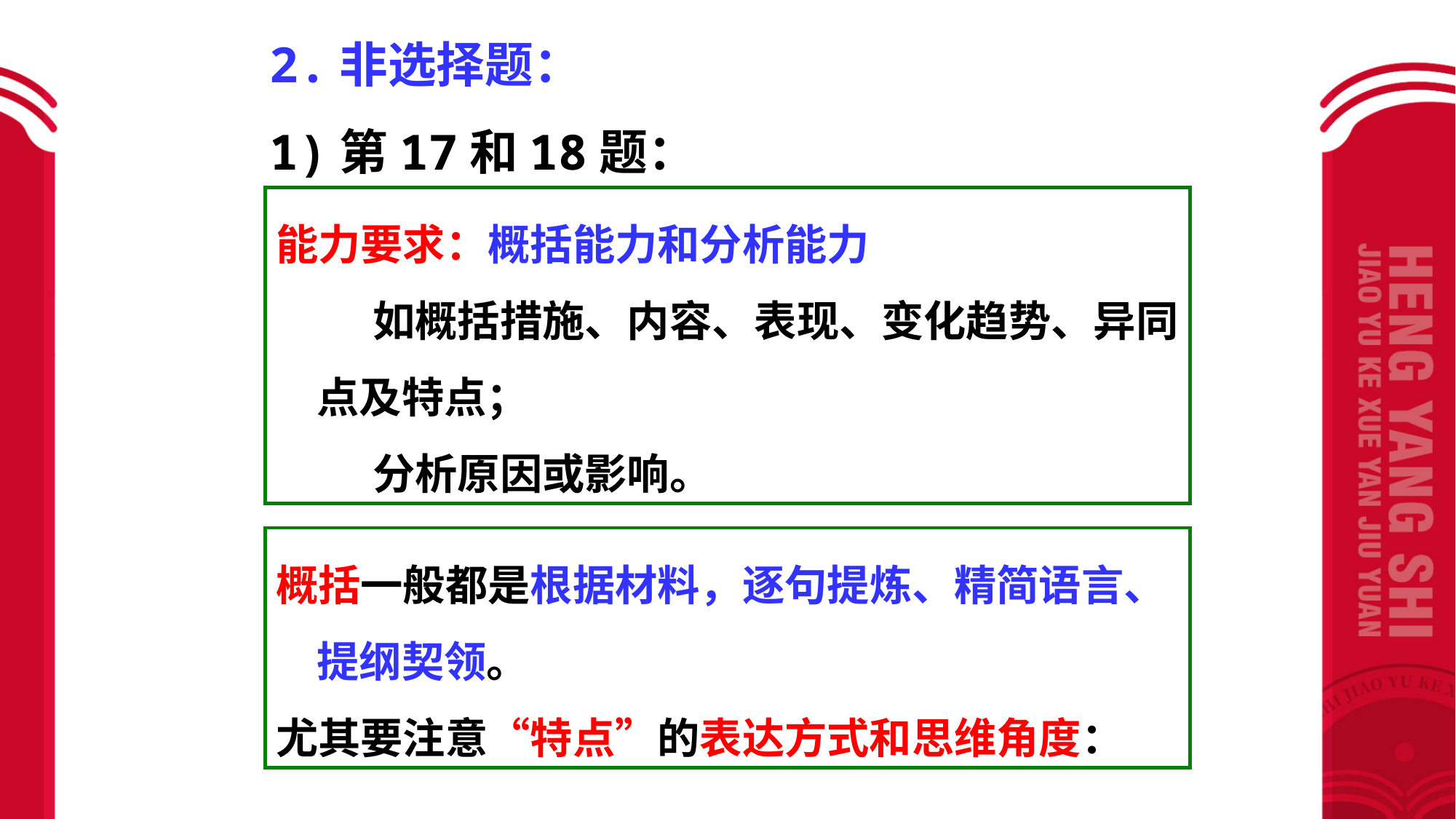

2.非选择题：
1)第17和18题：
能力要求：概括能力和分析能力
         如概括措施、内容、表现、变化趋势、异同点及特点；
         分析原因或影响。
概括一般都是根据材料，逐句提炼、精简语言、提纲契领。
尤其要注意“特点”的表达方式和思维角度：